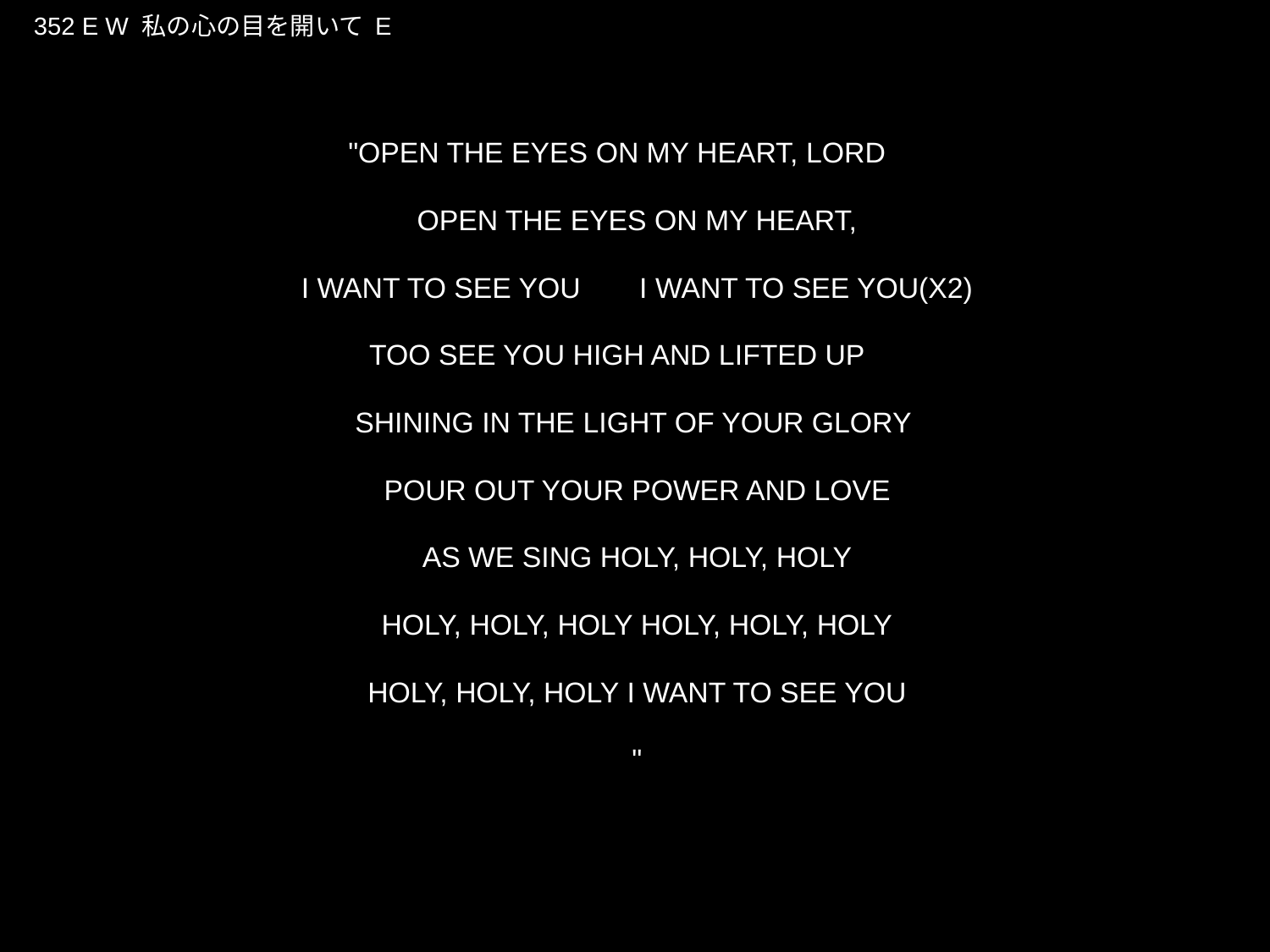

わたしのこころの
★W
352 E W 私の心の目を開いて E
★５
"OPEN THE EYES ON MY HEART, LORD　
OPEN THE EYES ON MY HEART,
I WANT TO SEE YOU　 I WANT TO SEE YOU(X2)
TOO SEE YOU HIGH AND LIFTED UP　
SHINING IN THE LIGHT OF YOUR GLORY
POUR OUT YOUR POWER AND LOVE
AS WE SING HOLY, HOLY, HOLY
HOLY, HOLY, HOLY HOLY, HOLY, HOLY
HOLY, HOLY, HOLY I WANT TO SEE YOU
"